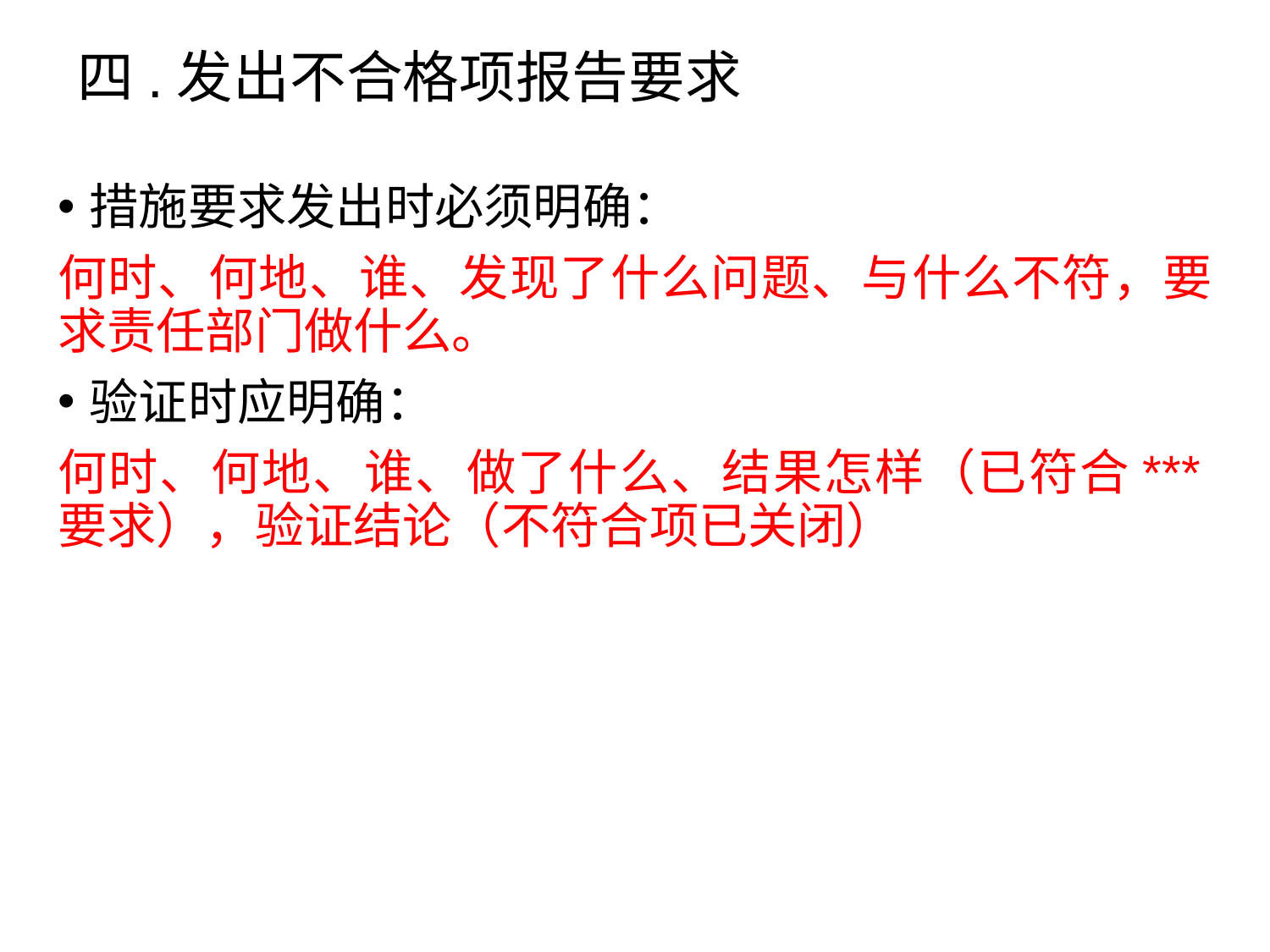

# 四.发出不合格项报告要求
措施要求发出时必须明确：
何时、何地、谁、发现了什么问题、与什么不符，要求责任部门做什么。
验证时应明确：
何时、何地、谁、做了什么、结果怎样（已符合***要求），验证结论（不符合项已关闭）